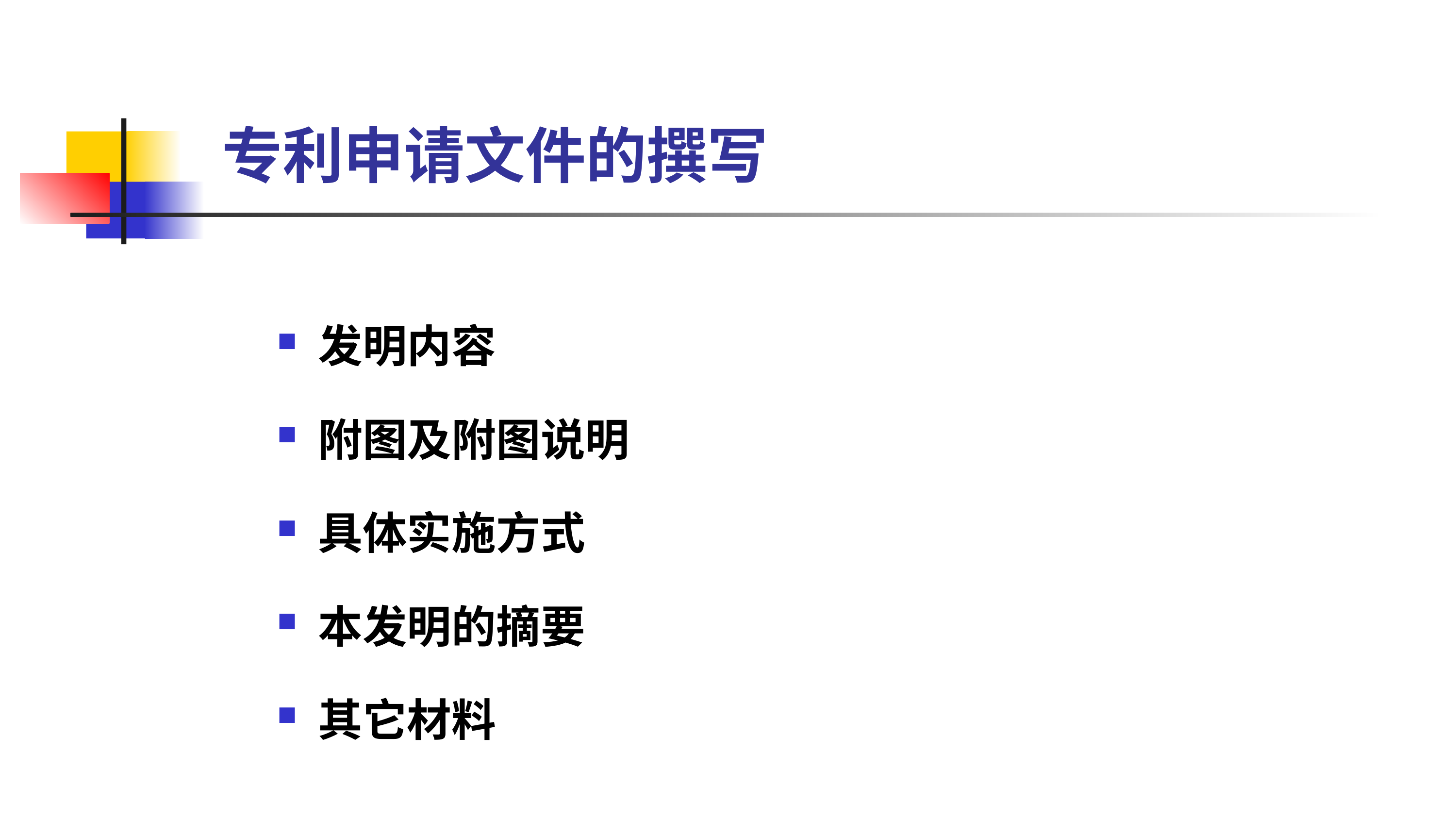

# 专利申请文件的撰写

发明内容
附图及附图说明
具体实施方式
本发明的摘要
其它材料